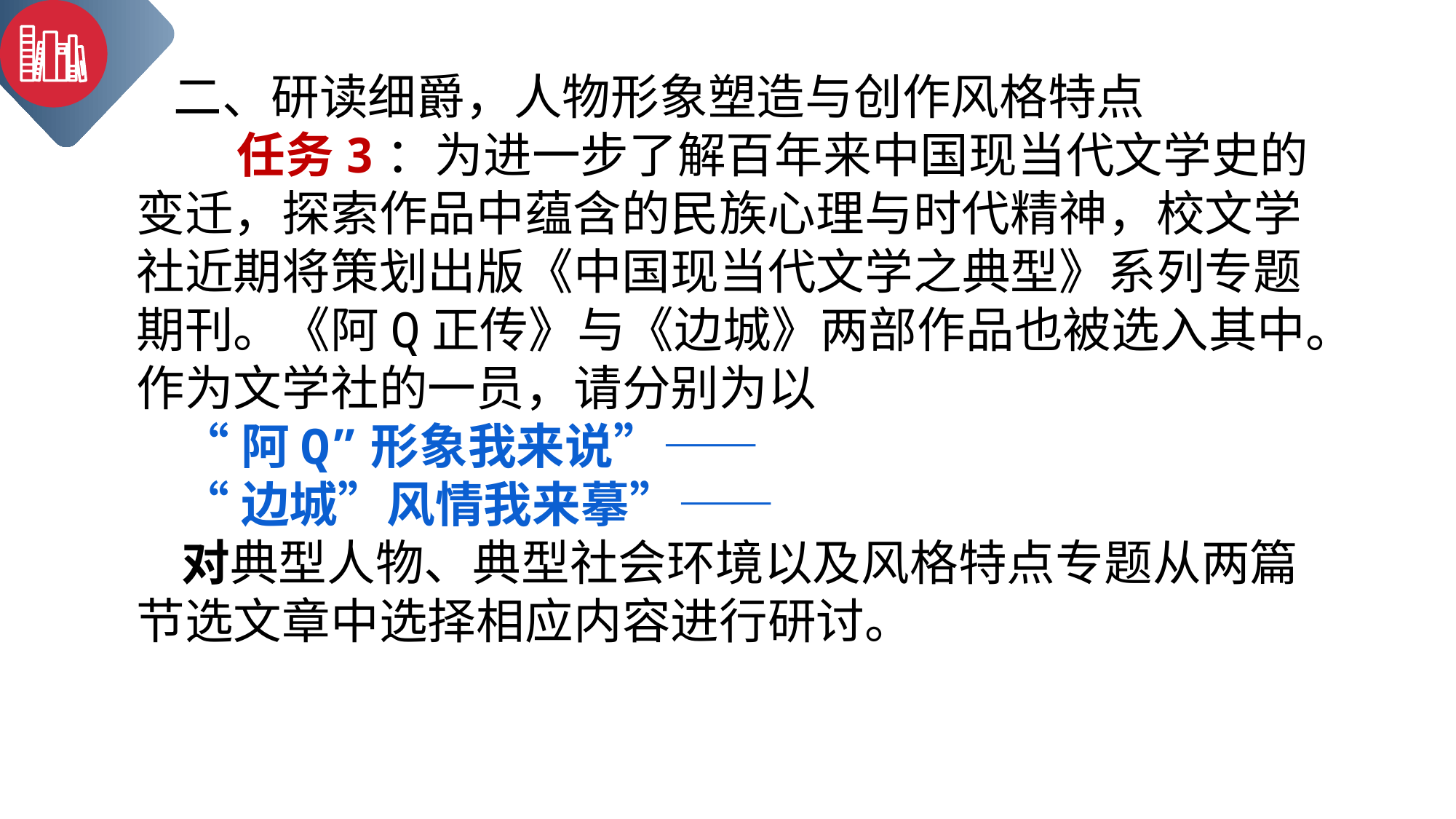

二、研读细爵，人物形象塑造与创作风格特点
        任务3：为进一步了解百年来中国现当代文学史的变迁，探索作品中蕴含的民族心理与时代精神，校文学社近期将策划出版《中国现当代文学之典型》系列专题期刊。《阿Q正传》与《边城》两部作品也被选入其中。作为文学社的一员，请分别为以
    “阿Q”形象我来说”——
    “边城”风情我来摹”——
   对典型人物、典型社会环境以及风格特点专题从两篇节选文章中选择相应内容进行研讨。